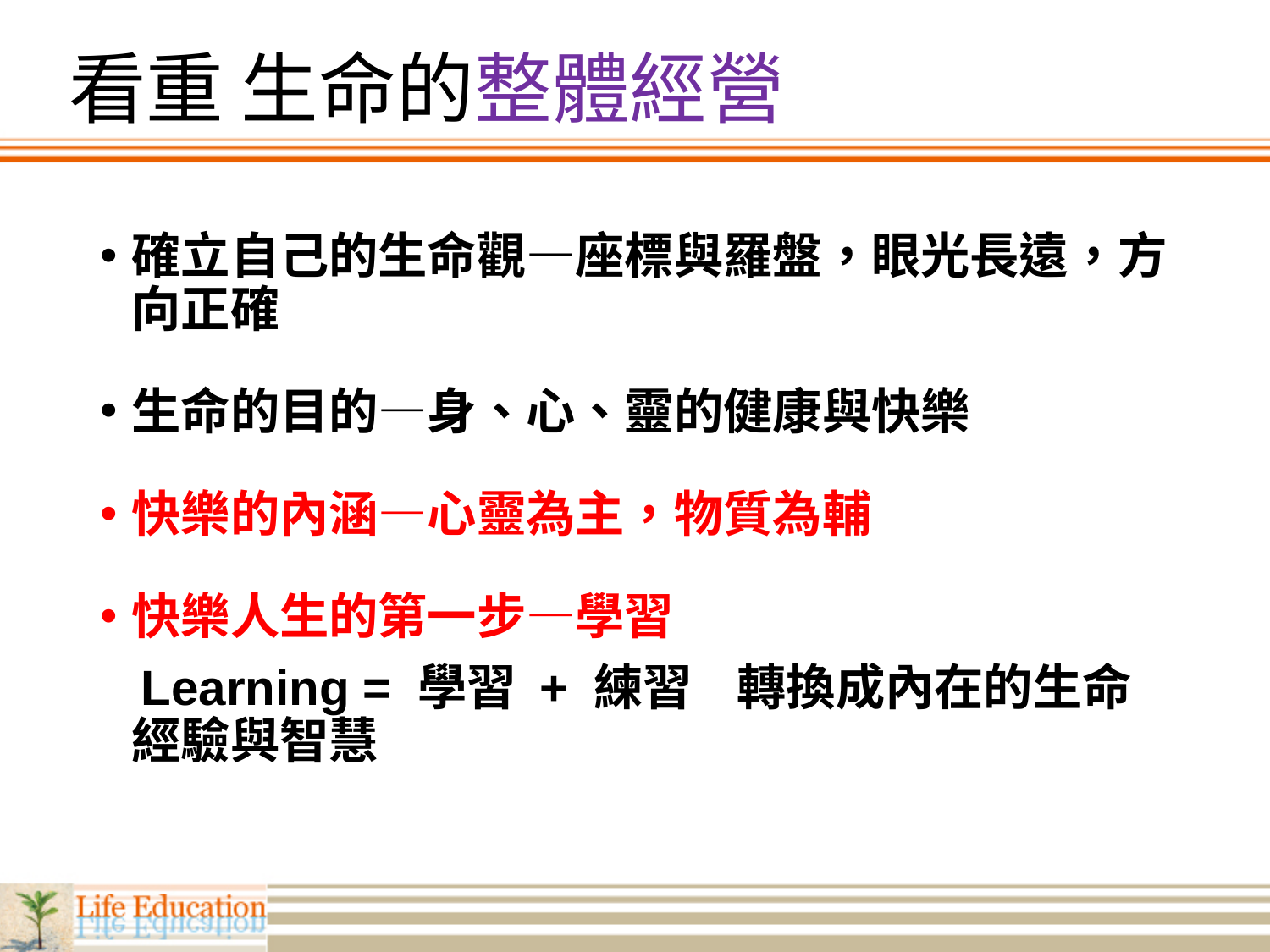

# 看重 生命的整體經營
確立自己的生命觀—座標與羅盤，眼光長遠，方向正確
生命的目的—身、心、靈的健康與快樂
快樂的內涵—心靈為主，物質為輔
快樂人生的第一步—學習
   Learning = 學習 + 練習    轉換成內在的生命經驗與智慧